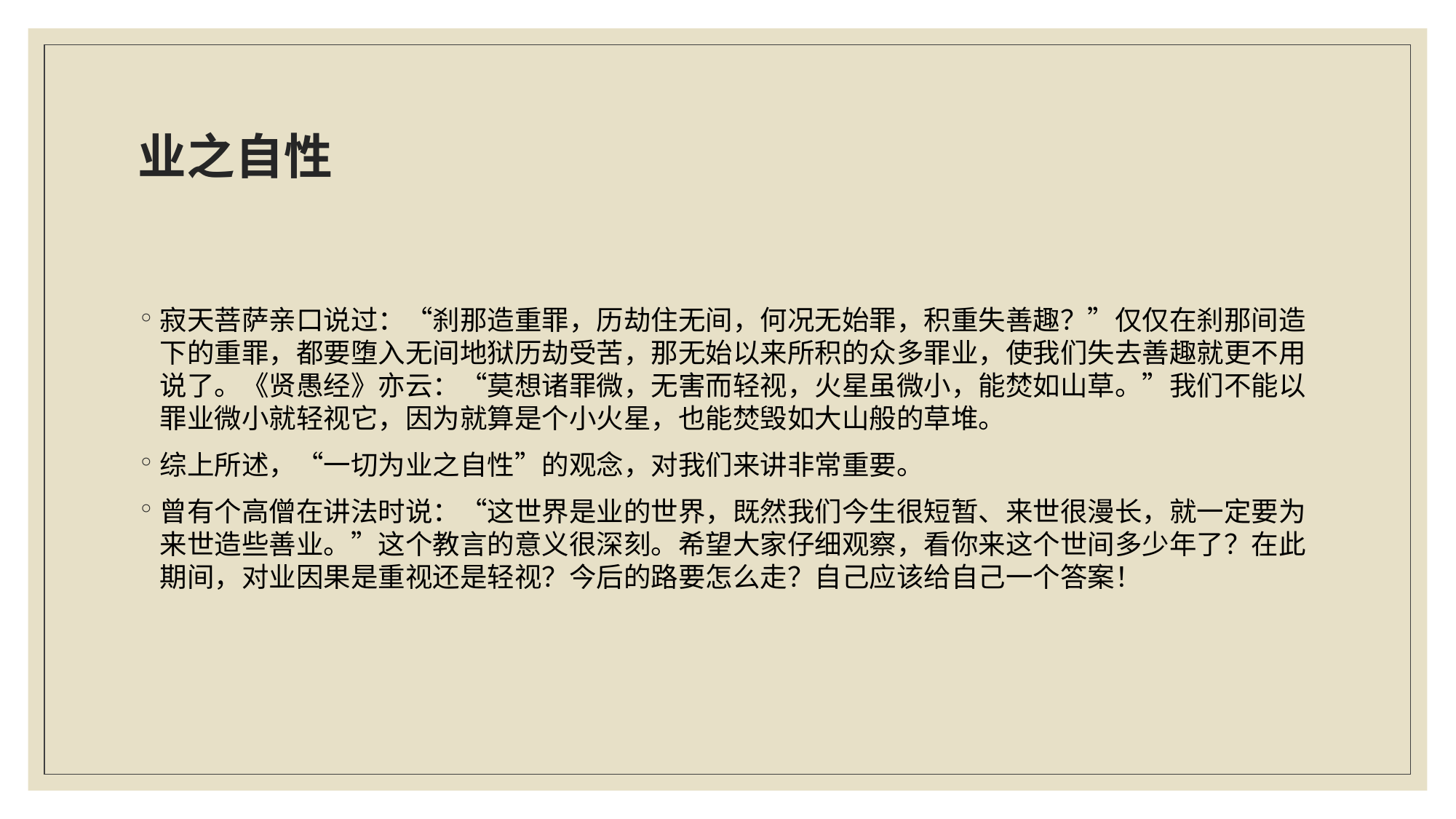

# 业之自性

寂天菩萨亲口说过：“刹那造重罪，历劫住无间，何况无始罪，积重失善趣？”仅仅在刹那间造下的重罪，都要堕入无间地狱历劫受苦，那无始以来所积的众多罪业，使我们失去善趣就更不用说了。《贤愚经》亦云：“莫想诸罪微，无害而轻视，火星虽微小，能焚如山草。”我们不能以罪业微小就轻视它，因为就算是个小火星，也能焚毁如大山般的草堆。
综上所述，“一切为业之自性”的观念，对我们来讲非常重要。
曾有个高僧在讲法时说：“这世界是业的世界，既然我们今生很短暂、来世很漫长，就一定要为来世造些善业。”这个教言的意义很深刻。希望大家仔细观察，看你来这个世间多少年了？在此期间，对业因果是重视还是轻视？今后的路要怎么走？自己应该给自己一个答案！